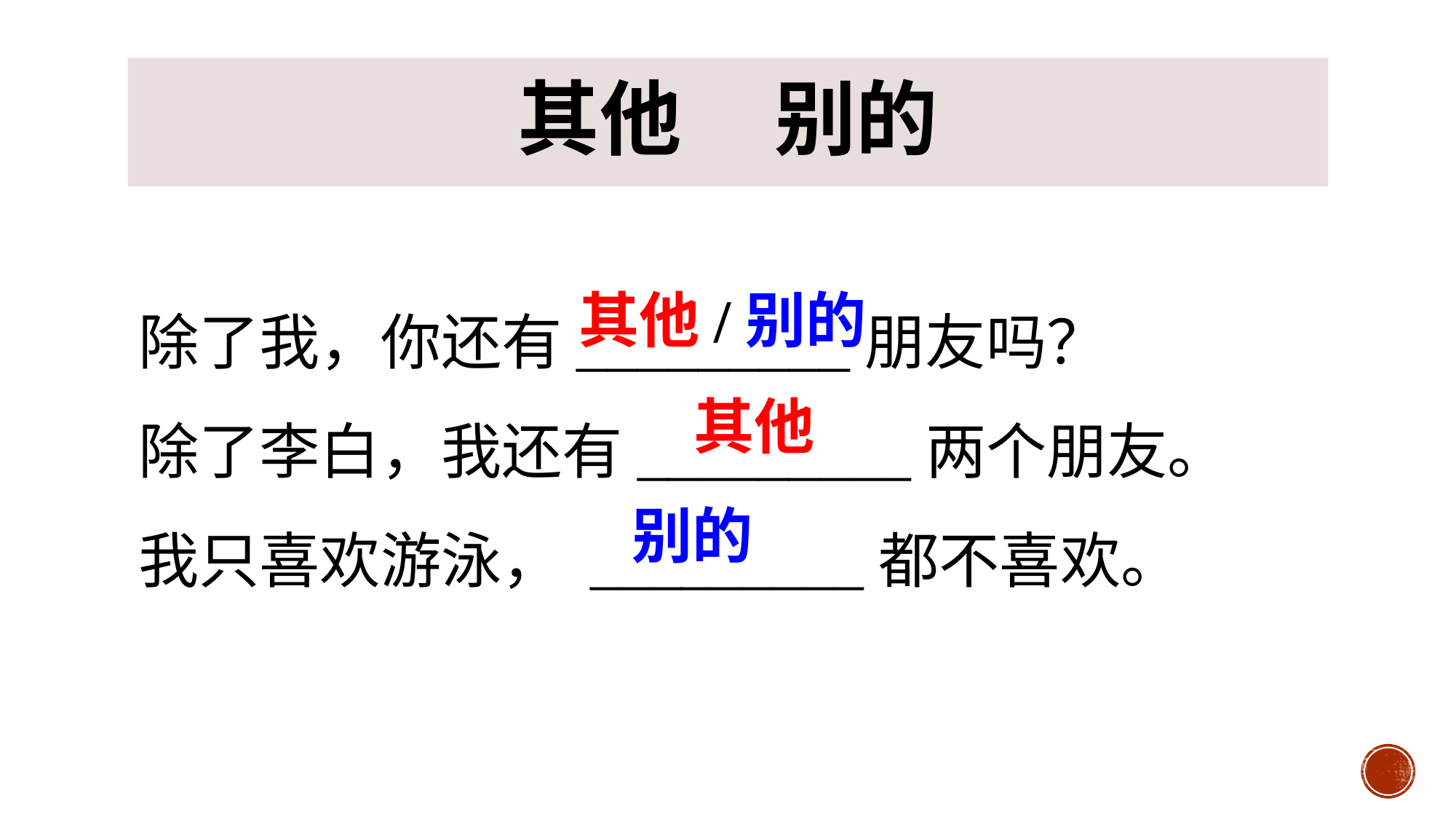

# 其他     别的

除了我，你还有_________朋友吗？
除了李白，我还有_________两个朋友。
我只喜欢游泳， _________都不喜欢。
其他/别的
其他
别的